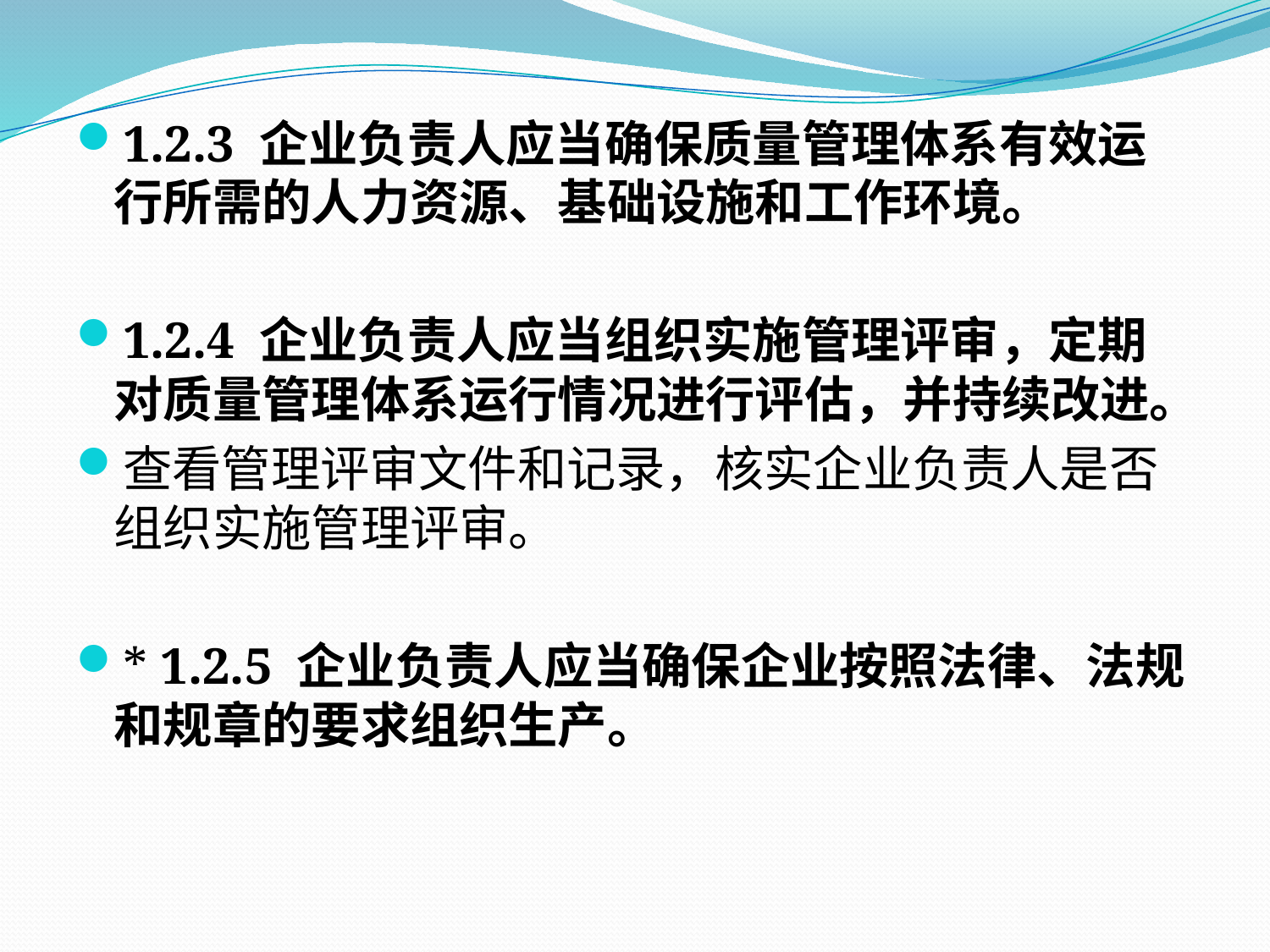

1.2.3 企业负责人应当确保质量管理体系有效运行所需的人力资源、基础设施和工作环境。

1.2.4 企业负责人应当组织实施管理评审，定期对质量管理体系运行情况进行评估，并持续改进。
查看管理评审文件和记录，核实企业负责人是否组织实施管理评审。

* 1.2.5 企业负责人应当确保企业按照法律、法规和规章的要求组织生产。